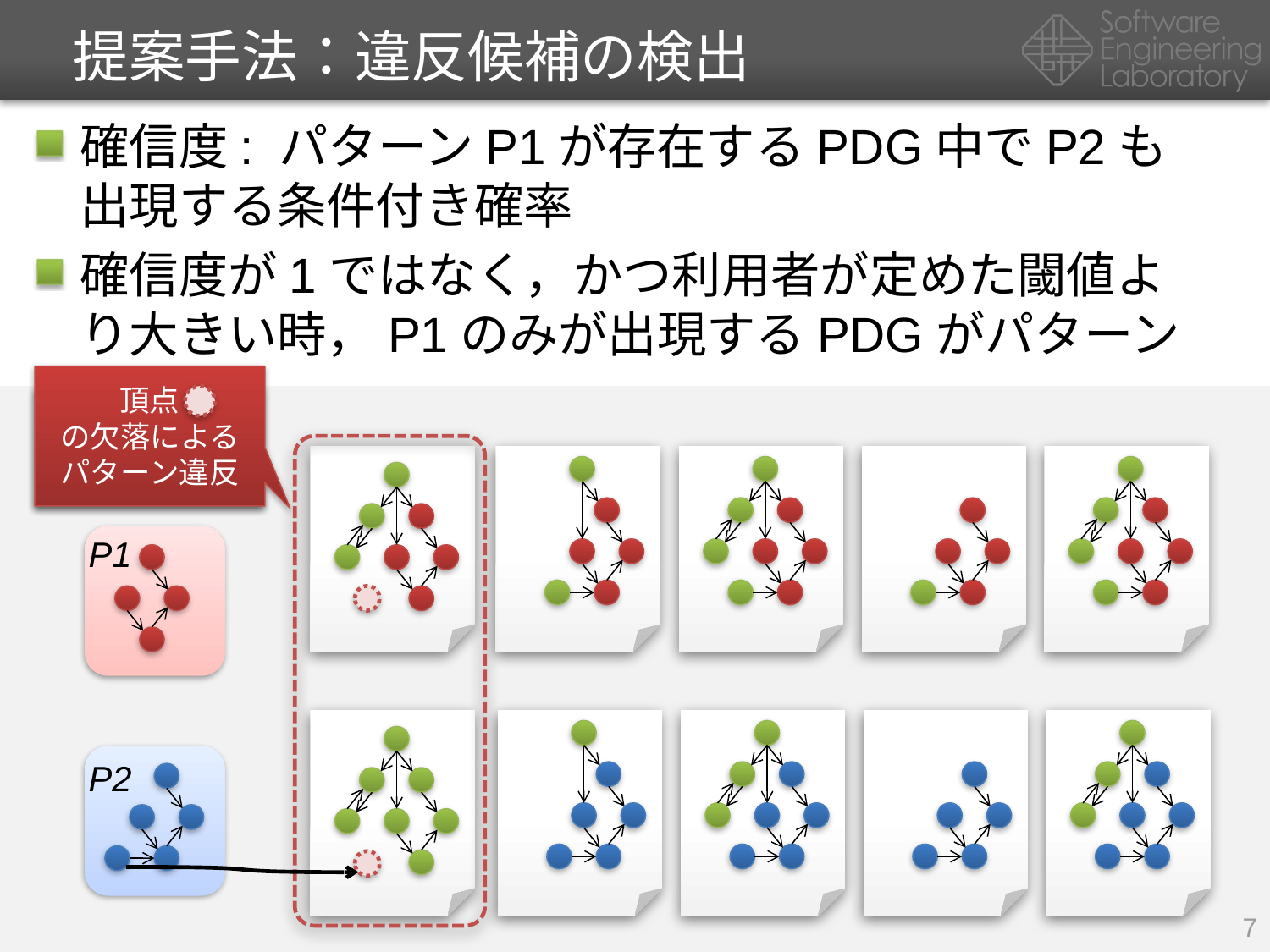

# 提案手法：違反候補の検出
確信度: パターンP1が存在するPDG中でP2も出現する条件付き確率
確信度が1ではなく，かつ利用者が定めた閾値より大きい時，P1のみが出現するPDGがパターン違反

頂点
の欠落によるパターン違反

P1

P2

7